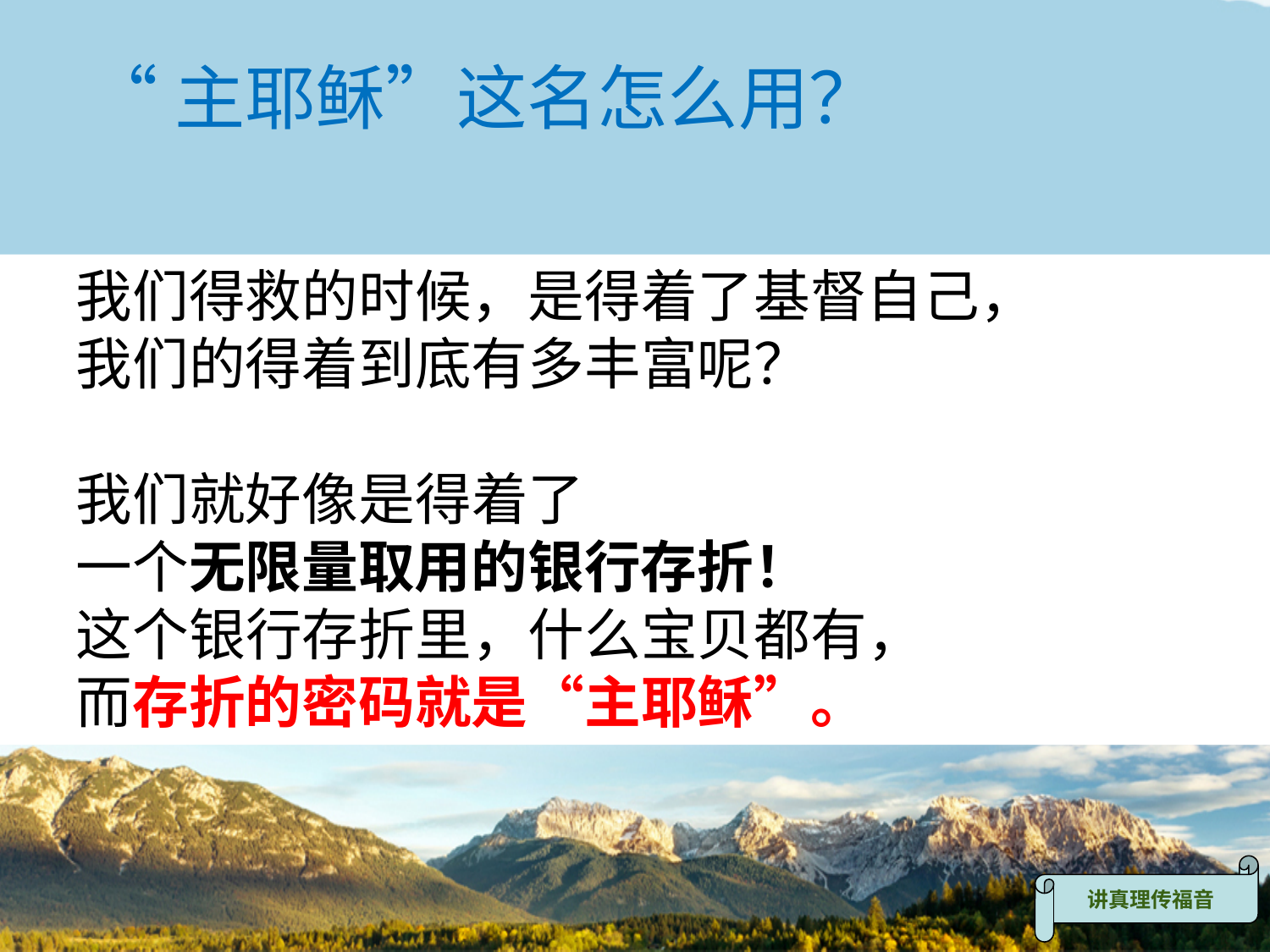

“主耶稣”这名怎么用？
我们得救的时候，是得着了基督自己，
我们的得着到底有多丰富呢？

我们就好像是得着了
一个无限量取用的银行存折！
这个银行存折里，什么宝贝都有，
而存折的密码就是“主耶稣”。
讲真理传福音